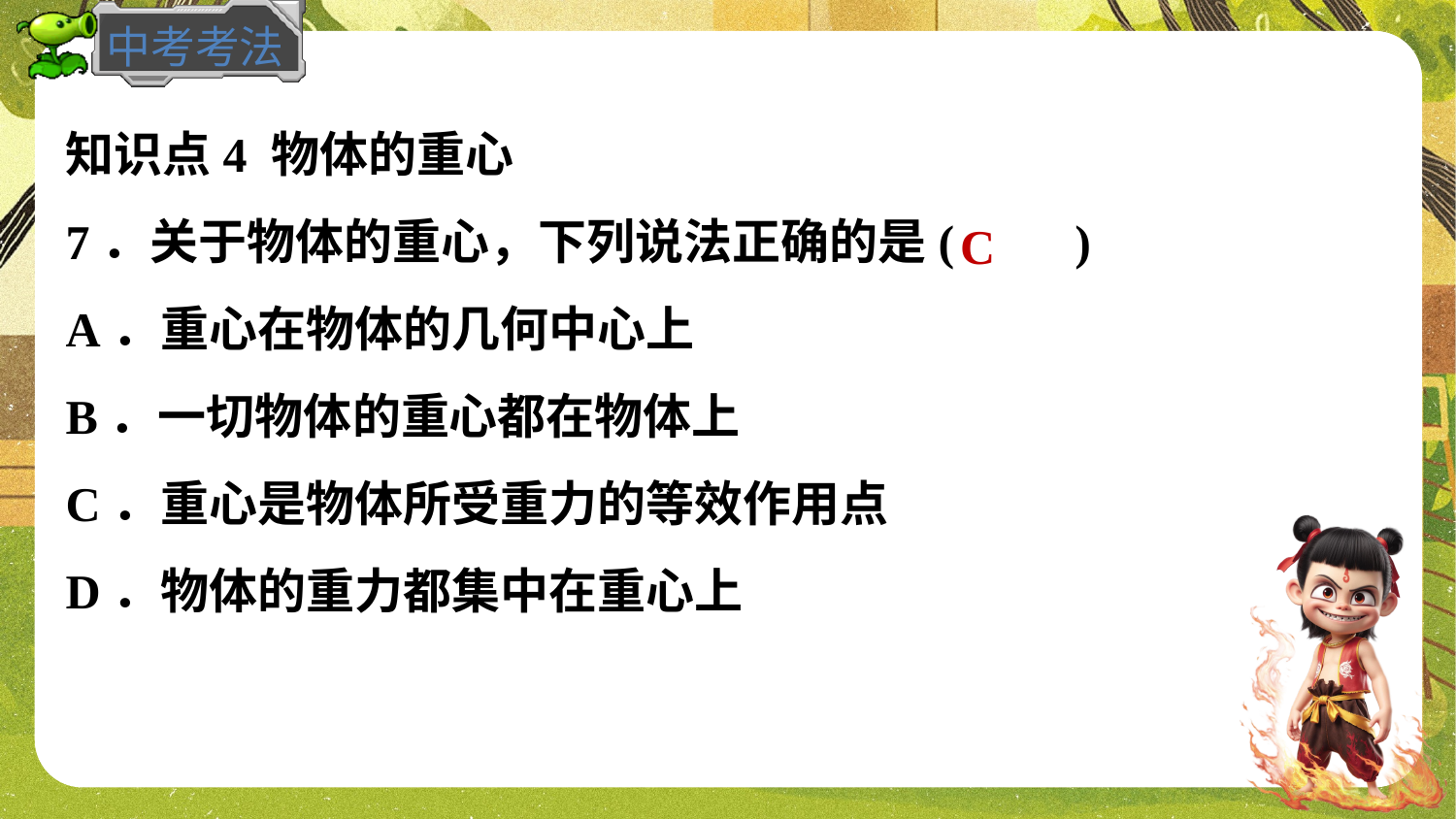

知识点4 物体的重心
7．关于物体的重心，下列说法正确的是(　　)
A．重心在物体的几何中心上
B．一切物体的重心都在物体上
C．重心是物体所受重力的等效作用点
D．物体的重力都集中在重心上
C